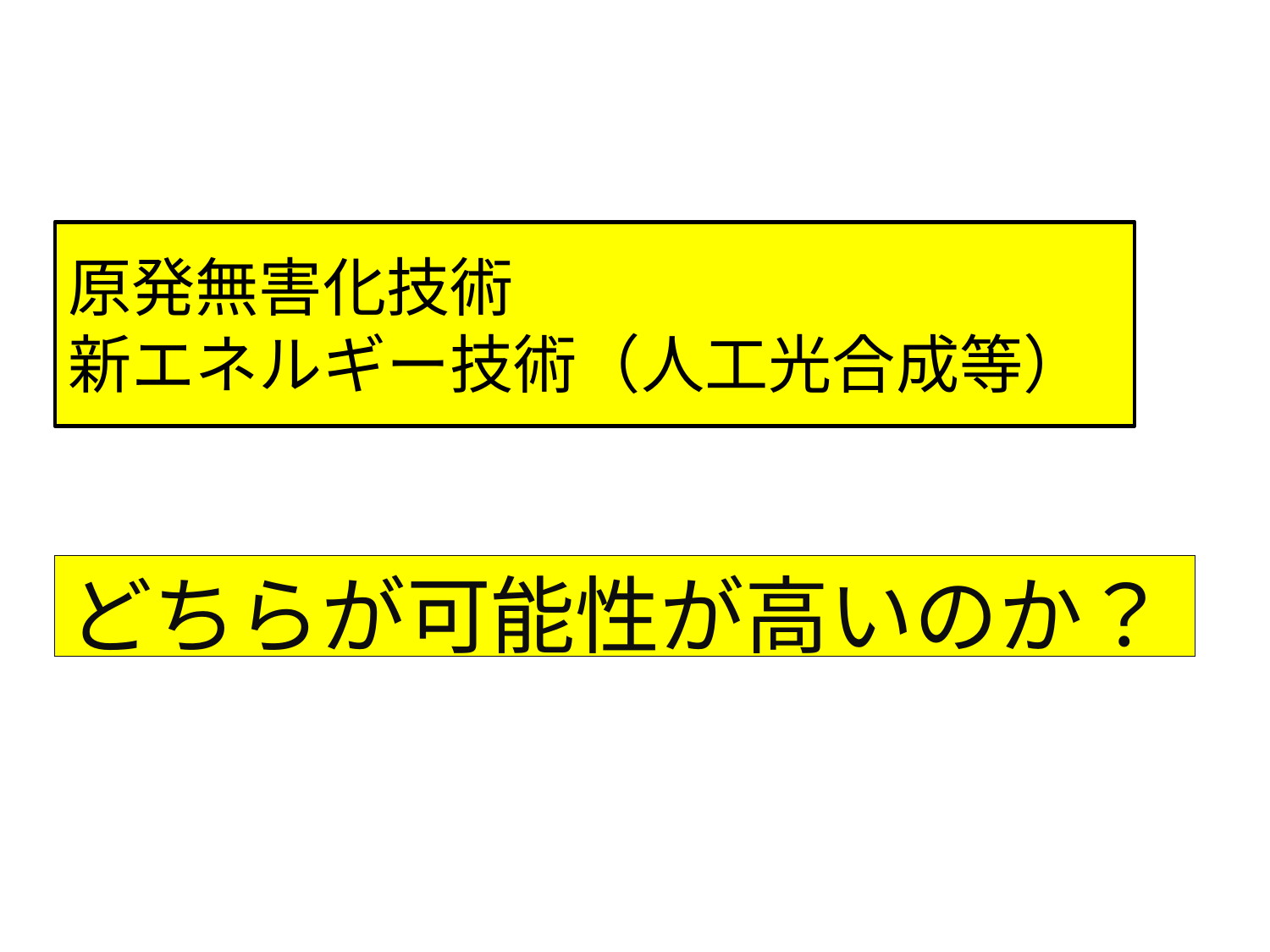

# 原発無害化技術 新エネルギー技術（人工光合成等）
どちらが可能性が高いのか？